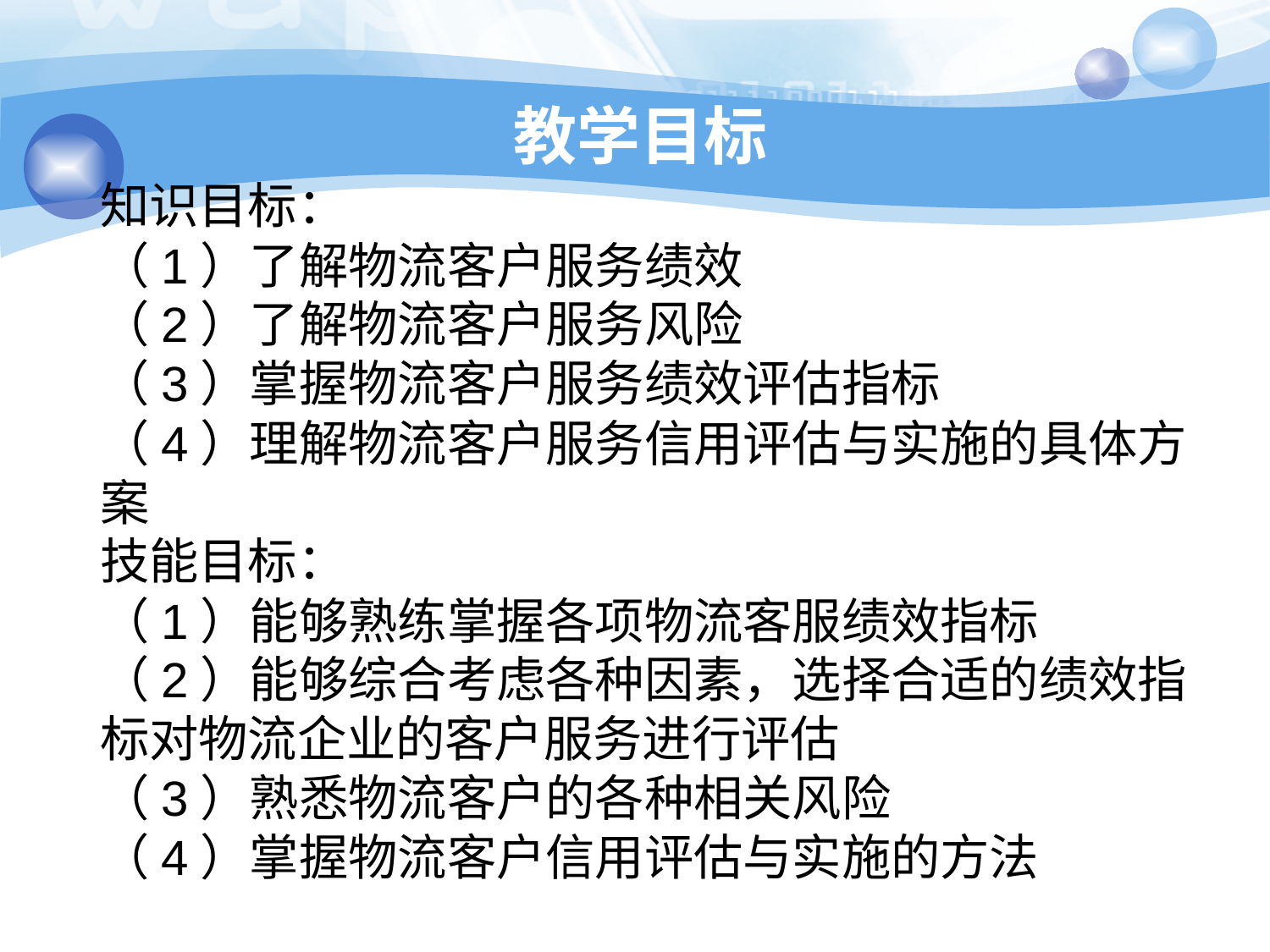

教学目标
知识目标：
（1）了解物流客户服务绩效
（2）了解物流客户服务风险
（3）掌握物流客户服务绩效评估指标
（4）理解物流客户服务信用评估与实施的具体方案
技能目标：
（1）能够熟练掌握各项物流客服绩效指标
（2）能够综合考虑各种因素，选择合适的绩效指标对物流企业的客户服务进行评估
（3）熟悉物流客户的各种相关风险
（4）掌握物流客户信用评估与实施的方法